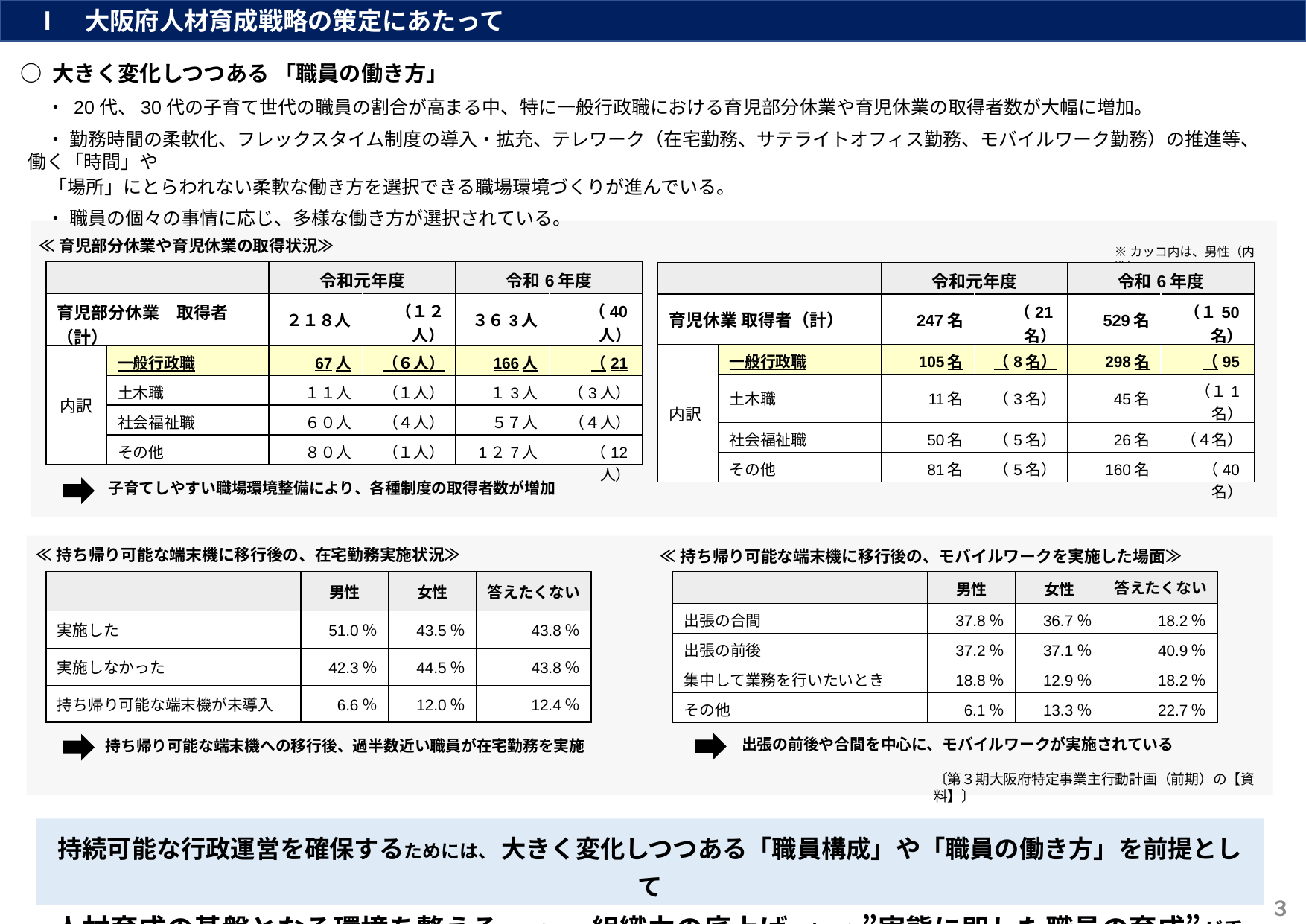

Ⅰ　大阪府人材育成戦略の策定にあたって
○ 大きく変化しつつある 「職員の働き方」
　・ 20代、30代の子育て世代の職員の割合が高まる中、特に一般行政職における育児部分休業や育児休業の取得者数が大幅に増加。
　・ 勤務時間の柔軟化、フレックスタイム制度の導入・拡充、テレワーク（在宅勤務、サテライトオフィス勤務、モバイルワーク勤務）の推進等、働く「時間」や
    「場所」にとらわれない柔軟な働き方を選択できる職場環境づくりが進んでいる。
　・ 職員の個々の事情に応じ、多様な働き方が選択されている。

≪育児部分休業や育児休業の取得状況≫
※カッコ内は、男性（内数）
|  |  | 令和元年度 |  | 令和6年度 |  |
| --- | --- | --- | --- | --- | --- |
| 育児部分休業　取得者（計） |  | ２１８人 | （１２人） | ３６3人 | （40人） |
| 内訳 | 一般行政職 | 67人 | （６人） | 166人 | （21人） |
|  | 土木職 | １１人 | （１人） | １3人 | （3人） |
|  | 社会福祉職 | ６０人 | （４人） | ５７人 | （４人） |
|  | その他 | ８０人 | （１人） | 1２7人 | （12人） |
|  |  | 令和元年度 |  | 令和6年度 |  |
| --- | --- | --- | --- | --- | --- |
| 育児休業 取得者（計） |  | 247名 | （21名） | 529名 | （１50名） |
| 内訳 | 一般行政職 | 105名 | （8名） | 298名 | （95名） |
|  | 土木職 | 11名 | （3名） | 45名 | （１1名） |
|  | 社会福祉職 | 50名 | （5名） | 26名 | （４名） |
|  | その他 | 81名 | （5名） | 160名 | （40名） |
※育児部分休業の取得者数は、当該年度に制度を利用した全ての職員数
※育児休業の取得者数は、当該年度に制度を利用した全ての職員数
子育てしやすい職場環境整備により、各種制度の取得者数が増加

≪持ち帰り可能な端末機に移行後の、在宅勤務実施状況≫
≪持ち帰り可能な端末機に移行後の、モバイルワークを実施した場面≫
|  | 男性 | 女性 | 答えたくない |
| --- | --- | --- | --- |
| 実施した | 51.0％ | 43.5％ | 43.8％ |
| 実施しなかった | 42.3％ | 44.5％ | 43.8％ |
| 持ち帰り可能な端末機が未導入 | 6.6％ | 12.0％ | 12.4％ |
|  | 男性 | 女性 | 答えたくない |
| --- | --- | --- | --- |
| 出張の合間 | 37.8％ | 36.7％ | 18.2％ |
| 出張の前後 | 37.2％ | 37.1％ | 40.9％ |
| 集中して業務を行いたいとき | 18.8％ | 12.9％ | 18.2％ |
| その他 | 6.1％ | 13.3％ | 22.7％ |
　出張の前後や合間を中心に、モバイルワークが実施されている
持ち帰り可能な端末機への移行後、過半数近い職員が在宅勤務を実施

〔第３期大阪府特定事業主行動計画（前期）の【資料】〕
持続可能な行政運営を確保するためには、 大きく変化しつつある「職員構成」や「職員の働き方」を前提として
人材育成の基盤となる環境を整えるとともに、組織力の底上げに向けた”実態に即した職員の育成”が重要
３